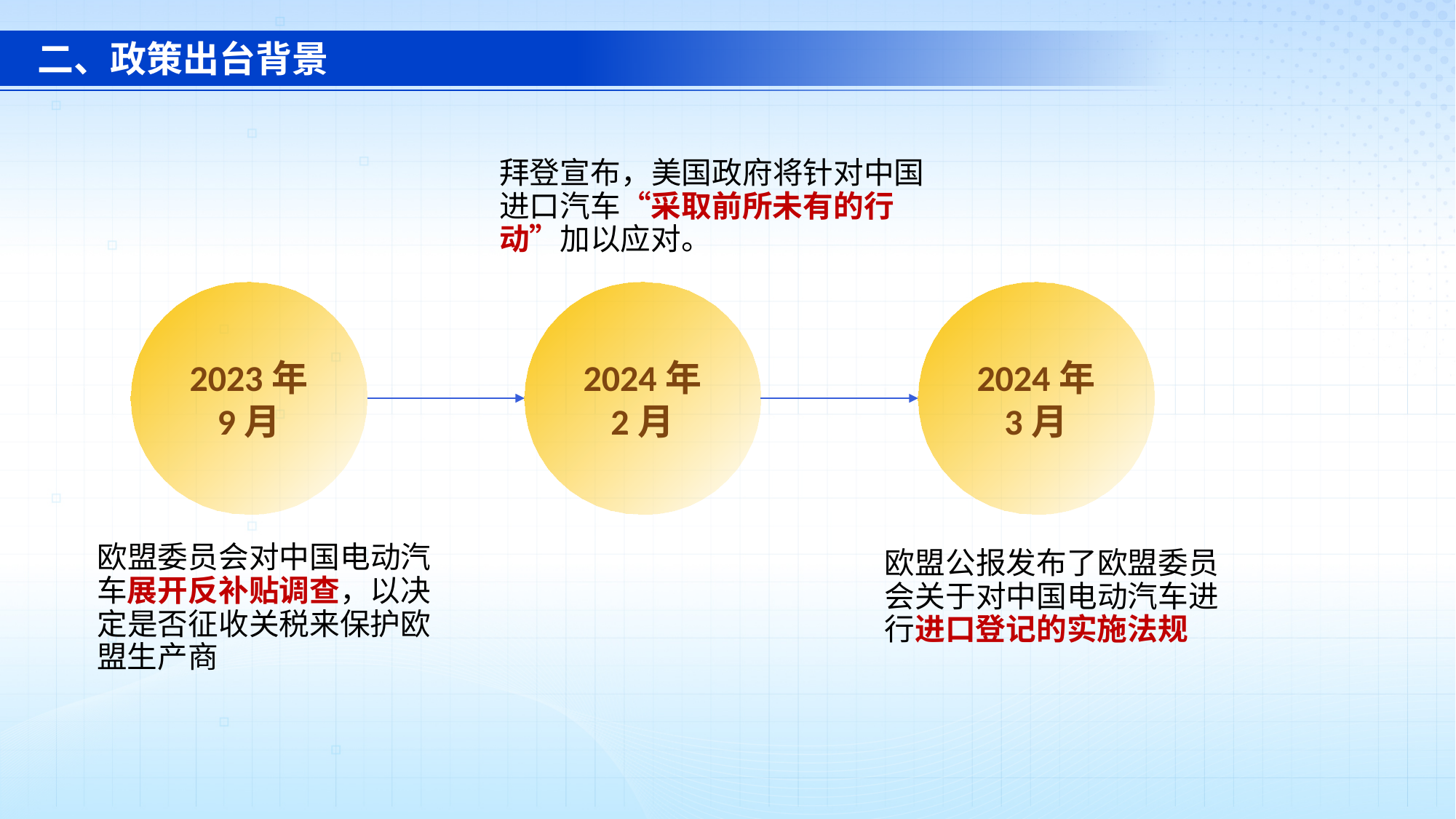

二、政策出台背景

拜登宣布，美国政府将针对中国进口汽车“采取前所未有的行动”加以应对。
2024年
2月
2024年
3月
2023年
9月
欧盟委员会对中国电动汽车展开反补贴调查，以决定是否征收关税来保护欧盟生产商
欧盟公报发布了欧盟委员会关于对中国电动汽车进行进口登记的实施法规